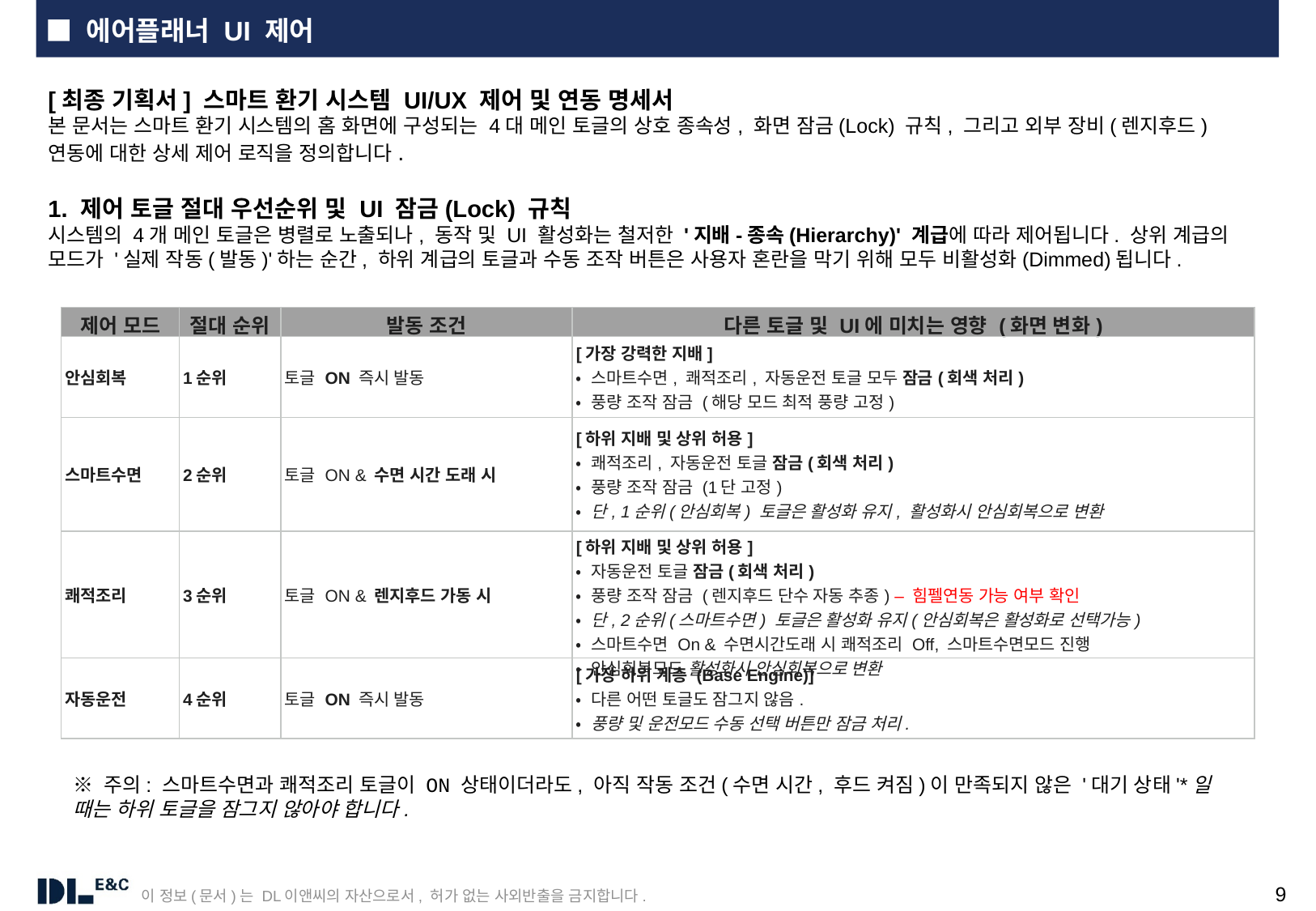

■ 에어플래너 UI 제어
[최종 기획서] 스마트 환기 시스템 UI/UX 제어 및 연동 명세서
본 문서는 스마트 환기 시스템의 홈 화면에 구성되는 4대 메인 토글의 상호 종속성, 화면 잠금(Lock) 규칙, 그리고 외부 장비(렌지후드) 연동에 대한 상세 제어 로직을 정의합니다.

1. 제어 토글 절대 우선순위 및 UI 잠금(Lock) 규칙
시스템의 4개 메인 토글은 병렬로 노출되나, 동작 및 UI 활성화는 철저한 '지배-종속(Hierarchy)' 계급에 따라 제어됩니다. 상위 계급의 모드가 '실제 작동(발동)'하는 순간, 하위 계급의 토글과 수동 조작 버튼은 사용자 혼란을 막기 위해 모두 비활성화(Dimmed)됩니다.
| 제어 모드 | 절대 순위 | 발동 조건 | 다른 토글 및 UI에 미치는 영향 (화면 변화) |
| --- | --- | --- | --- |
| 안심회복 | 1순위 | 토글 ON 즉시 발동 | [가장 강력한 지배] • 스마트수면, 쾌적조리, 자동운전 토글 모두 잠금(회색 처리) • 풍량 조작 잠금 (해당 모드 최적 풍량 고정) |
| 스마트수면 | 2순위 | 토글 ON & 수면 시간 도래 시 | [하위 지배 및 상위 허용] • 쾌적조리, 자동운전 토글 잠금(회색 처리) • 풍량 조작 잠금 (1단 고정) • 단, 1순위(안심회복) 토글은 활성화 유지, 활성화시 안심회복으로 변환 |
| 쾌적조리 | 3순위 | 토글 ON & 렌지후드 가동 시 | [하위 지배 및 상위 허용] • 자동운전 토글 잠금(회색 처리) • 풍량 조작 잠금 (렌지후드 단수 자동 추종) – 힘펠연동 가능 여부 확인 • 단, 2순위(스마트수면) 토글은 활성화 유지(안심회복은 활성화로 선택가능) • 스마트수면 On & 수면시간도래 시 쾌적조리 Off, 스마트수면모드 진행 • 안심회복모드 활성화시 안심회복으로 변환 |
| 자동운전 | 4순위 | 토글 ON 즉시 발동 | [가장 하위 계층 (Base Engine)] • 다른 어떤 토글도 잠그지 않음. • 풍량 및 운전모드 수동 선택 버튼만 잠금 처리. |
※ 주의: 스마트수면과 쾌적조리 토글이 ON 상태이더라도, 아직 작동 조건(수면 시간, 후드 켜짐)이 만족되지 않은 '대기 상태'*일 때는 하위 토글을 잠그지 않아야 합니다.